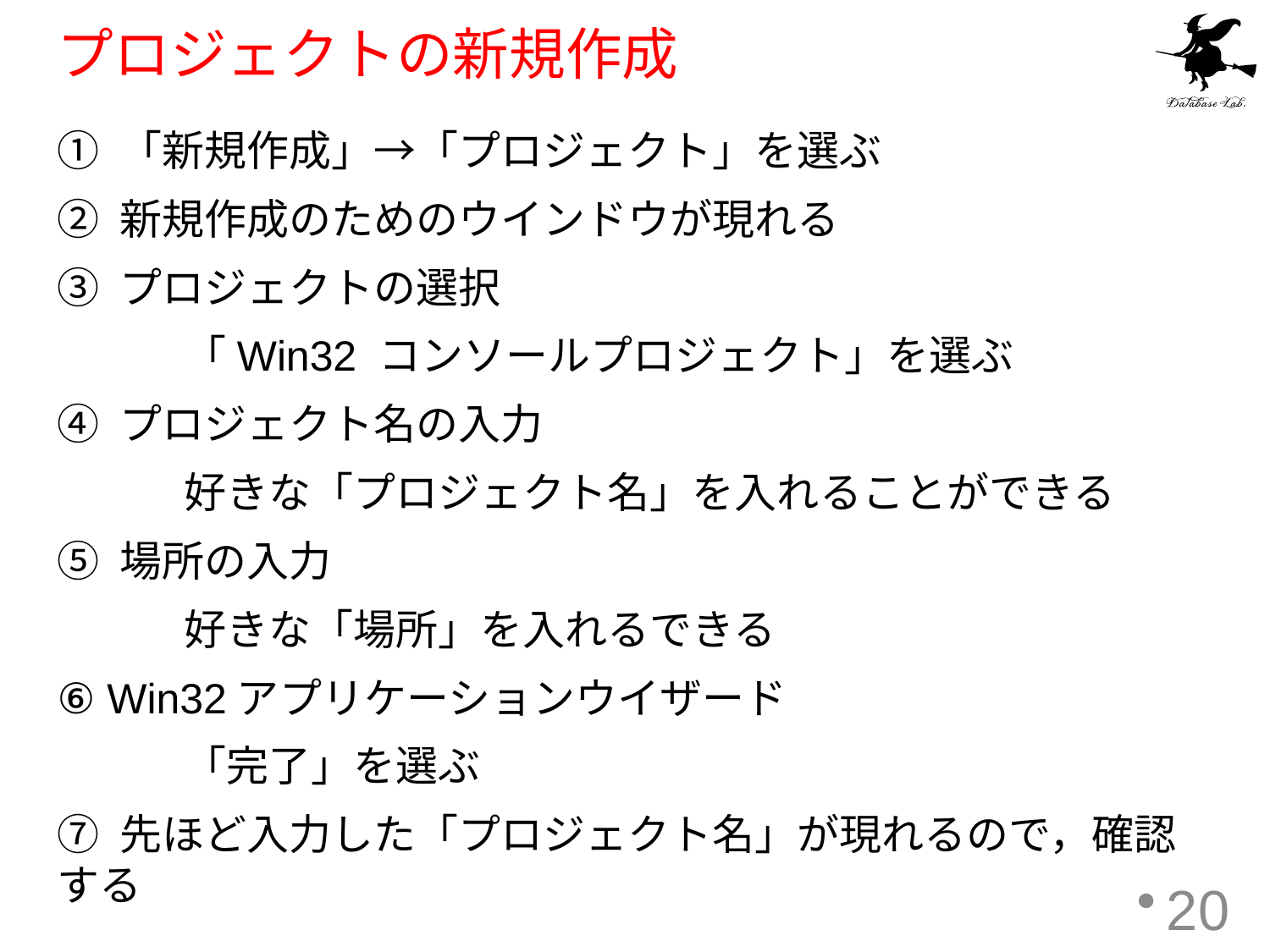

# プロジェクトの新規作成
① 「新規作成」→「プロジェクト」を選ぶ
② 新規作成のためのウインドウが現れる
③ プロジェクトの選択
	「Win32 コンソールプロジェクト」を選ぶ
④ プロジェクト名の入力
	好きな「プロジェクト名」を入れることができる
⑤ 場所の入力
	好きな「場所」を入れるできる
⑥ Win32アプリケーションウイザード
	「完了」を選ぶ
⑦ 先ほど入力した「プロジェクト名」が現れるので，確認する
20